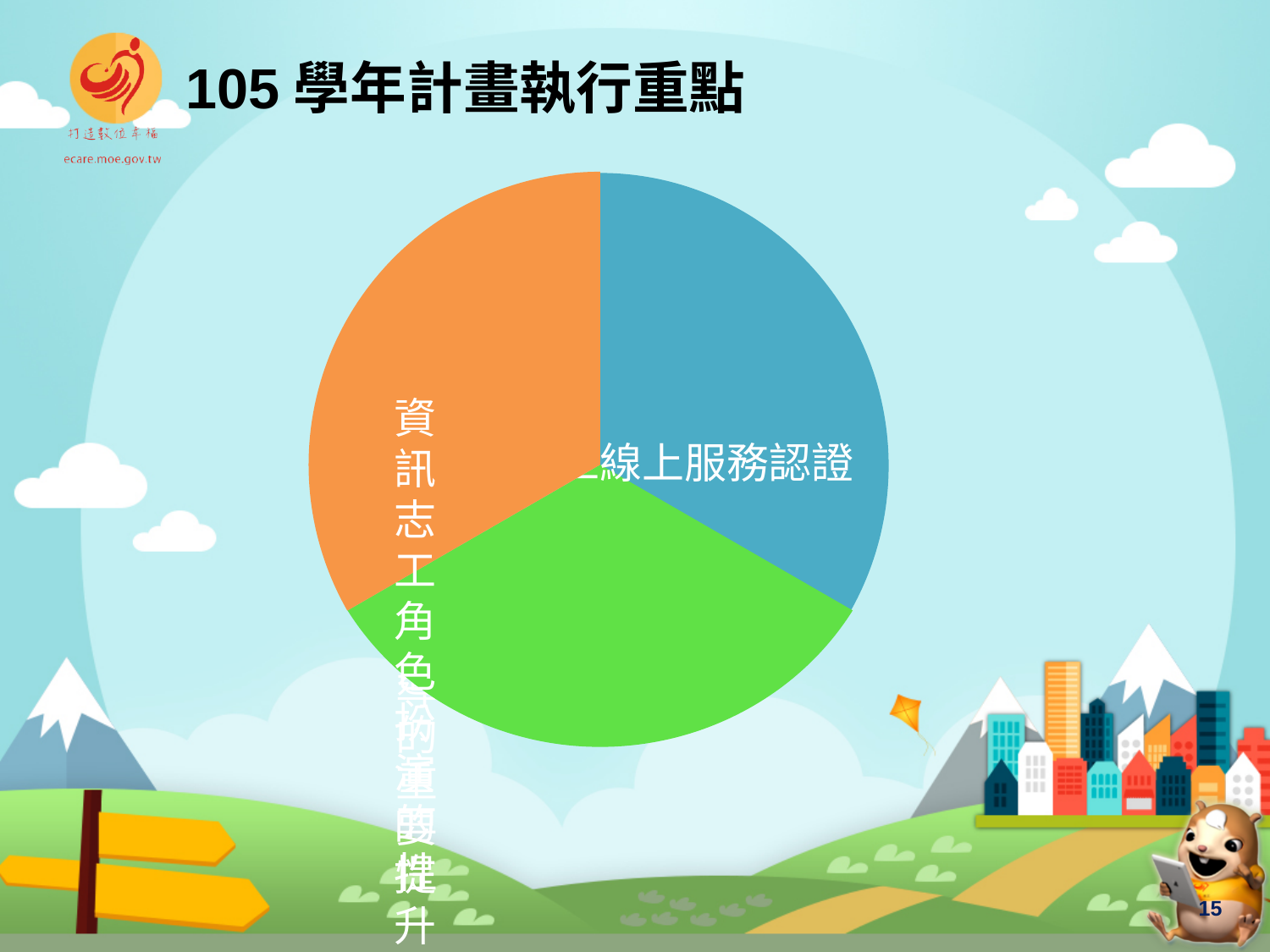

105學年計畫執行重點
資訊志工督導的重要性
增加資訊志工線上服務認證
資訊志工角色扮演的提升

15